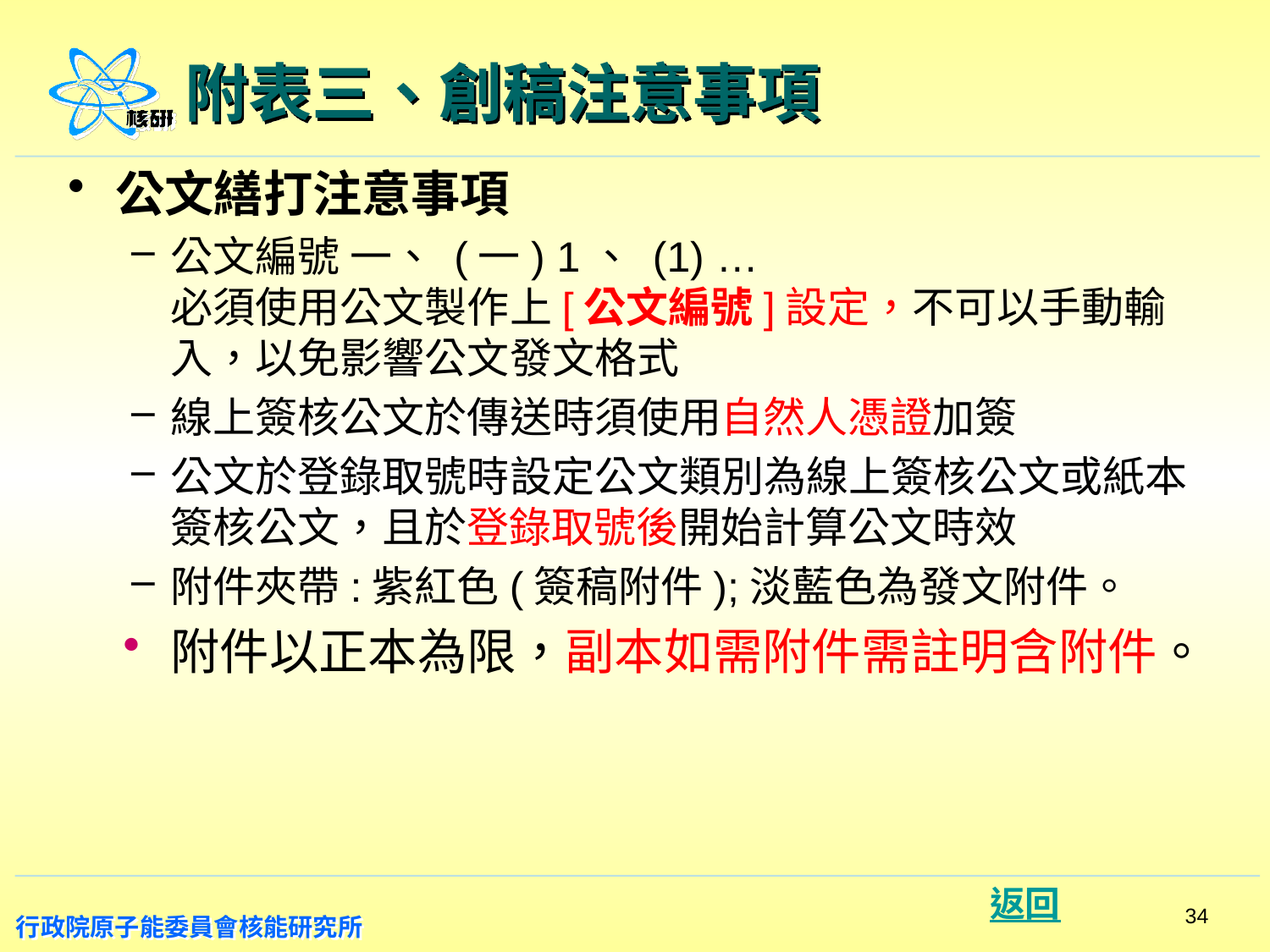

# 附表三、創稿注意事項
公文繕打注意事項
公文編號 一、 (一) 1、 (1) …
必須使用公文製作上[公文編號]設定，不可以手動輸入，以免影響公文發文格式
線上簽核公文於傳送時須使用自然人憑證加簽
公文於登錄取號時設定公文類別為線上簽核公文或紙本簽核公文，且於登錄取號後開始計算公文時效
附件夾帶:紫紅色(簽稿附件);淡藍色為發文附件。
附件以正本為限，副本如需附件需註明含附件。

34
返回